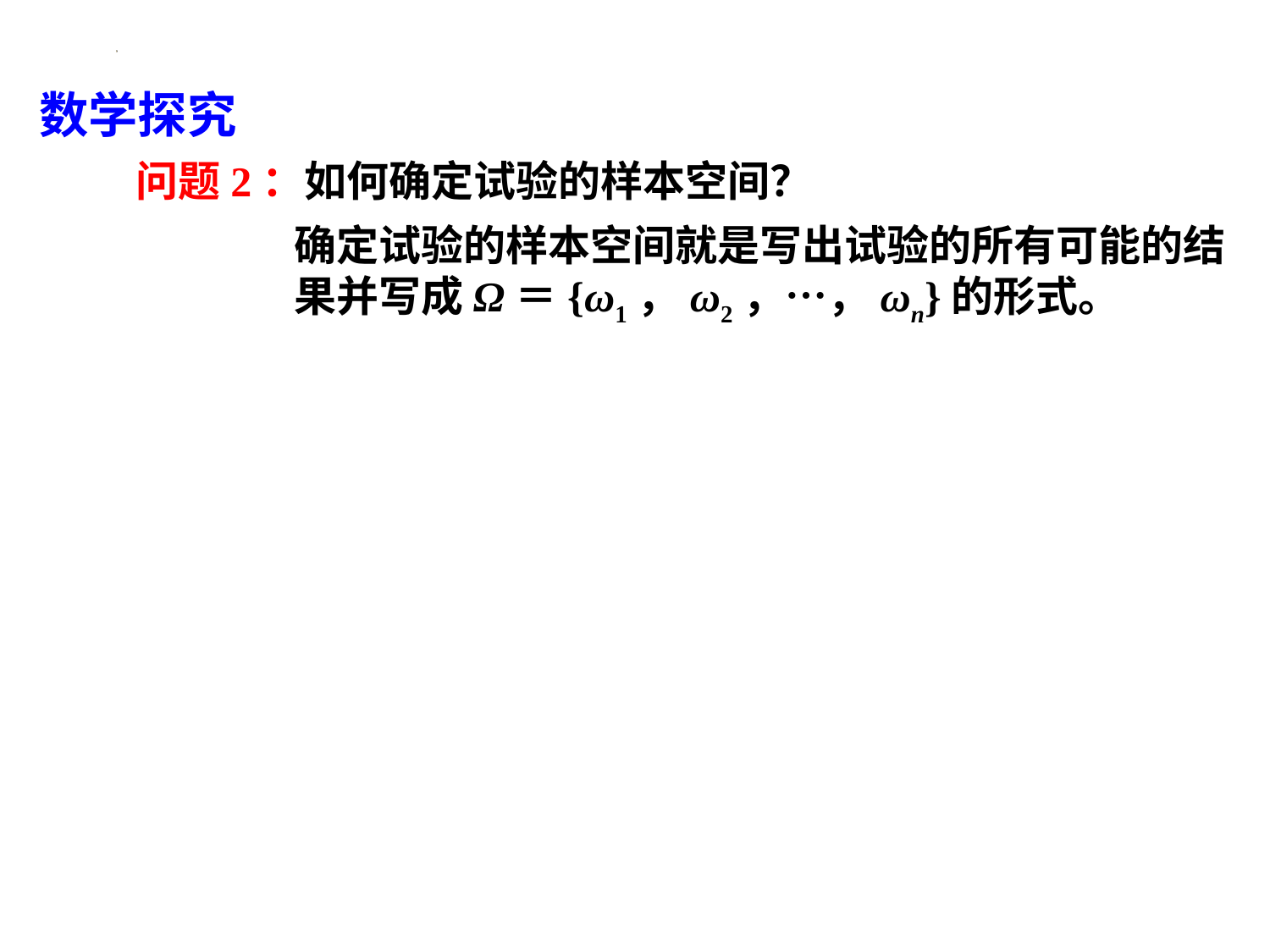

数学探究
问题2：如何确定试验的样本空间？
确定试验的样本空间就是写出试验的所有可能的结果并写成Ω＝{ω1，ω2，…，ωn}的形式。